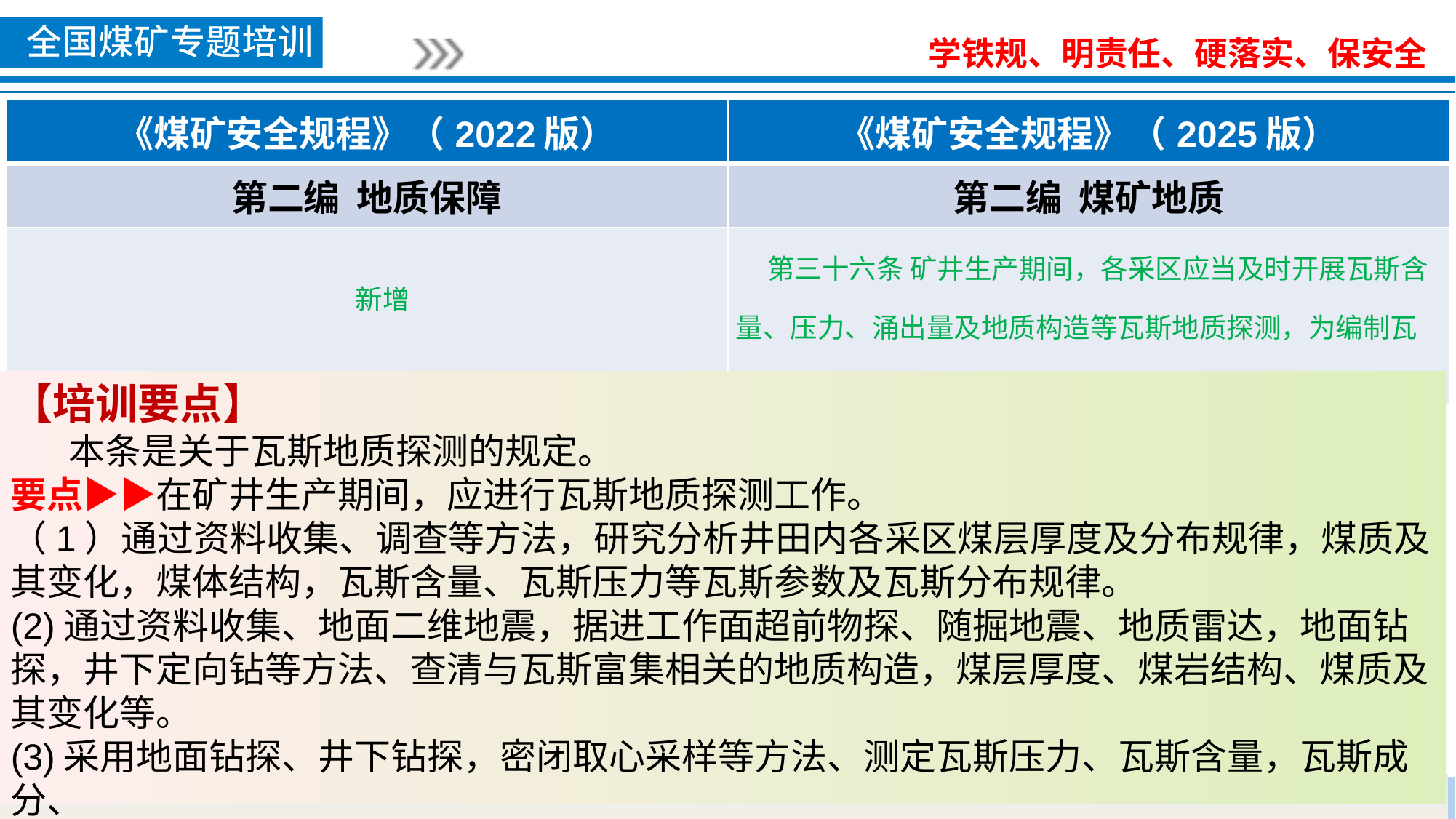

| 《煤矿安全规程》（2022版） | 《煤矿安全规程》（2025版） |
| --- | --- |
| 第二编 地质保障 | 第二编 煤矿地质 |
| 新增 | 第三十六条 矿井生产期间，各采区应当及时开展瓦斯含量、压力、涌出量及地质构造等瓦斯地质探测，为编制瓦斯地质图、瓦斯防治提供基础地质资料。 |
【培训要点】
      本条是关于瓦斯地质探测的规定。
要点▶▶在矿井生产期间，应进行瓦斯地质探测工作。
（1）通过资料收集、调查等方法，研究分析井田内各采区煤层厚度及分布规律，煤质及其变化，煤体结构，瓦斯含量、瓦斯压力等瓦斯参数及瓦斯分布规律。
(2)通过资料收集、地面二维地震，据进工作面超前物探、随掘地震、地质雷达，地面钻探，井下定向钻等方法、查清与瓦斯富集相关的地质构造，煤层厚度、煤岩结构、煤质及其变化等。
(3)采用地面钻探、井下钻探，密闭取心采样等方法、测定瓦斯压力、瓦斯含量，瓦斯成分、